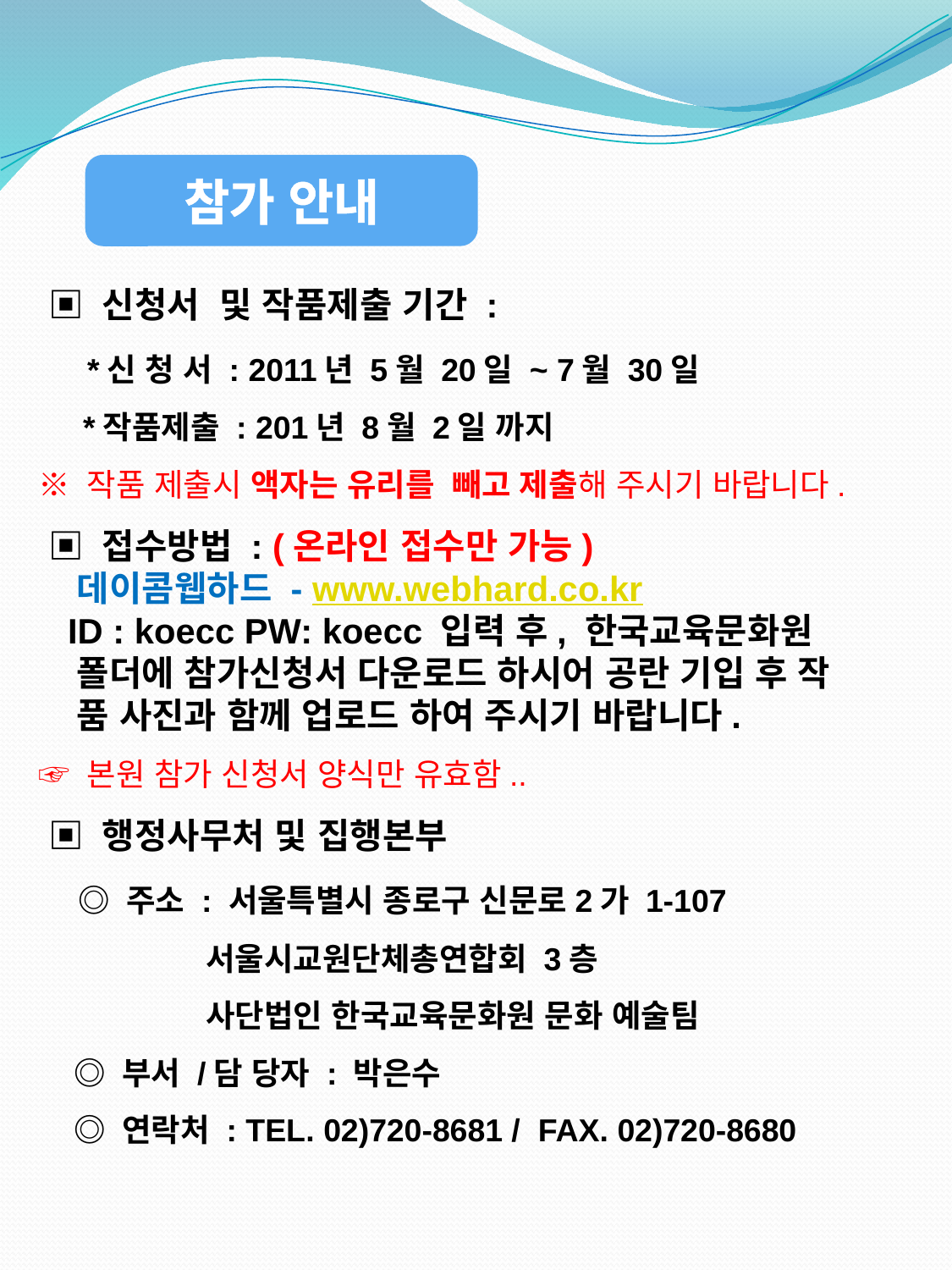

참가 안내
 ▣ 신청서  및 작품제출 기간 :
     *신 청 서 : 2011년 5월 20일 ~ 7월 30일
     *작품제출 : 201년 8월 2일 까지
※ 작품 제출시 액자는 유리를  빼고 제출해 주시기 바랍니다.
 ▣ 접수방법 : (온라인 접수만 가능)
   데이콤웹하드 - www.webhard.co.kr
   ID : koecc PW: koecc 입력 후, 한국교육문화원
   폴더에 참가신청서 다운로드 하시어 공란 기입 후 작
   품 사진과 함께 업로드 하여 주시기 바랍니다.
☞ 본원 참가 신청서 양식만 유효함..
 ▣ 행정사무처 및 집행본부
    ◎ 주소 : 서울특별시 종로구 신문로2가 1-107
                  서울시교원단체총연합회 3층
                  사단법인 한국교육문화원 문화 예술팀
    ◎ 부서 /담 당자 : 박은수
    ◎ 연락처 : TEL. 02)720-8681 /  FAX. 02)720-8680